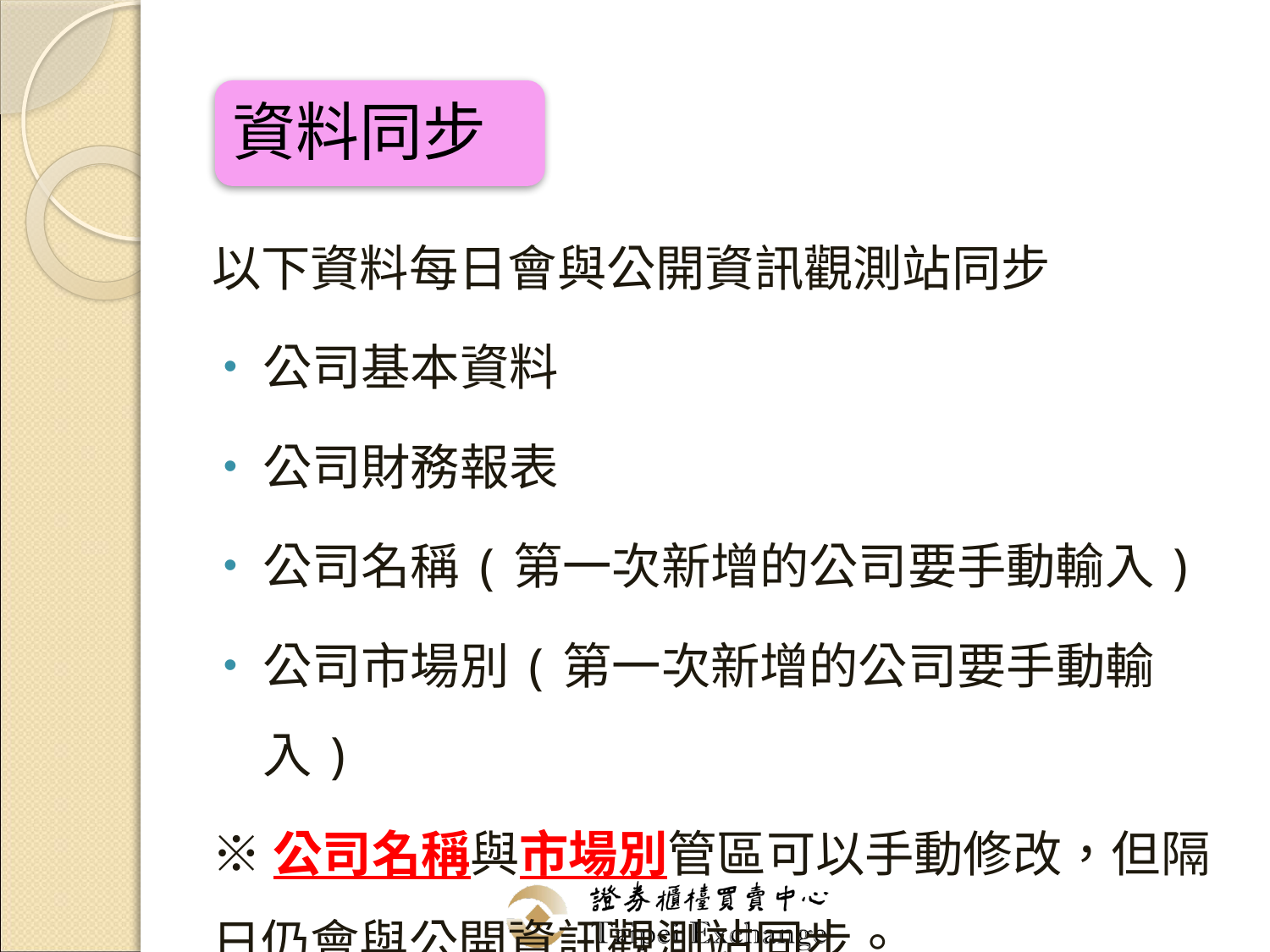

資料同步
以下資料每日會與公開資訊觀測站同步
公司基本資料
公司財務報表
公司名稱(第一次新增的公司要手動輸入)
公司市場別(第一次新增的公司要手動輸入)
※公司名稱與市場別管區可以手動修改，但隔日仍會與公開資訊觀測站同步。